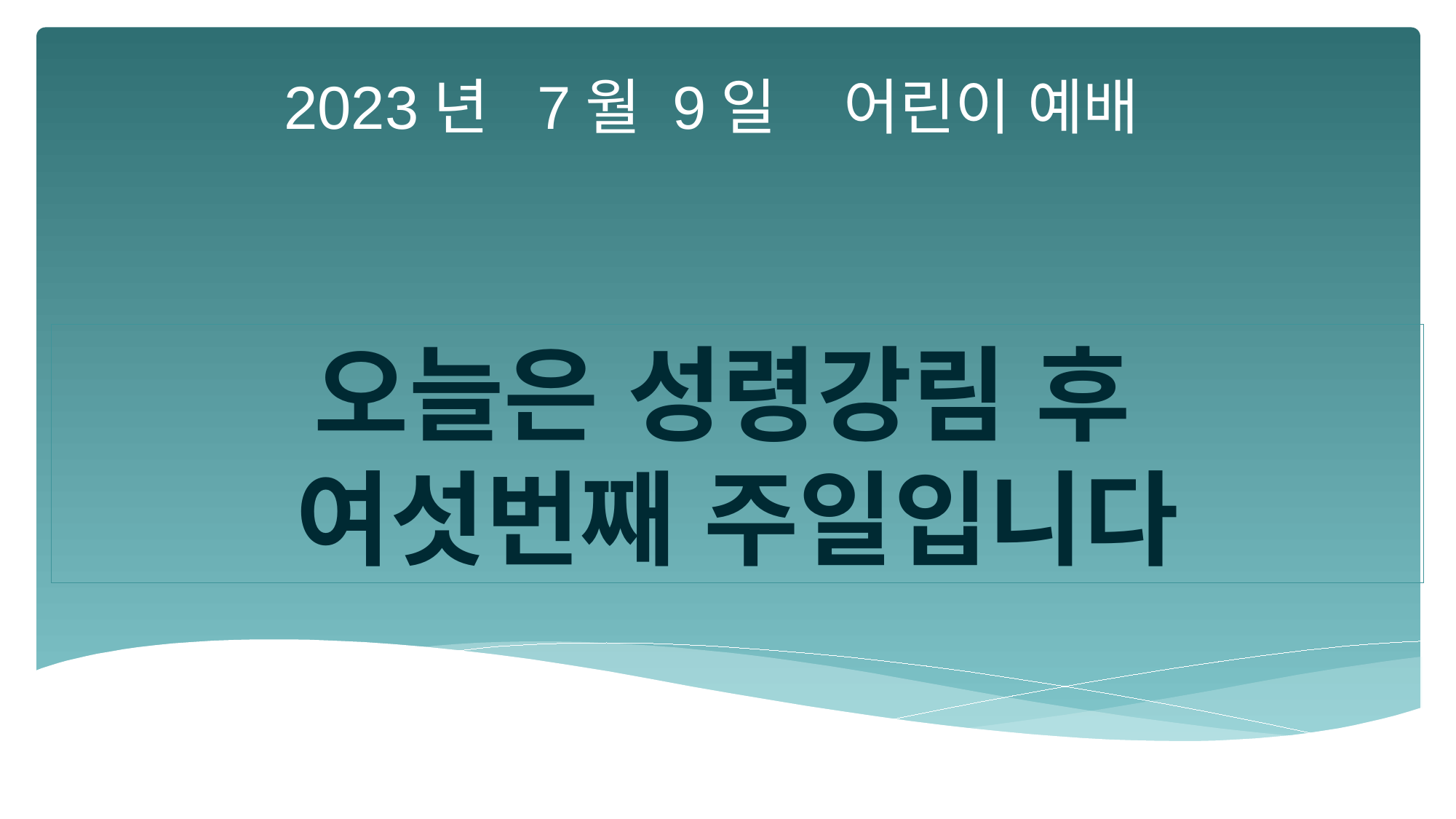

2023년  7월 9일    어린이 예배
오늘은 성령강림 후
여섯번째 주일입니다